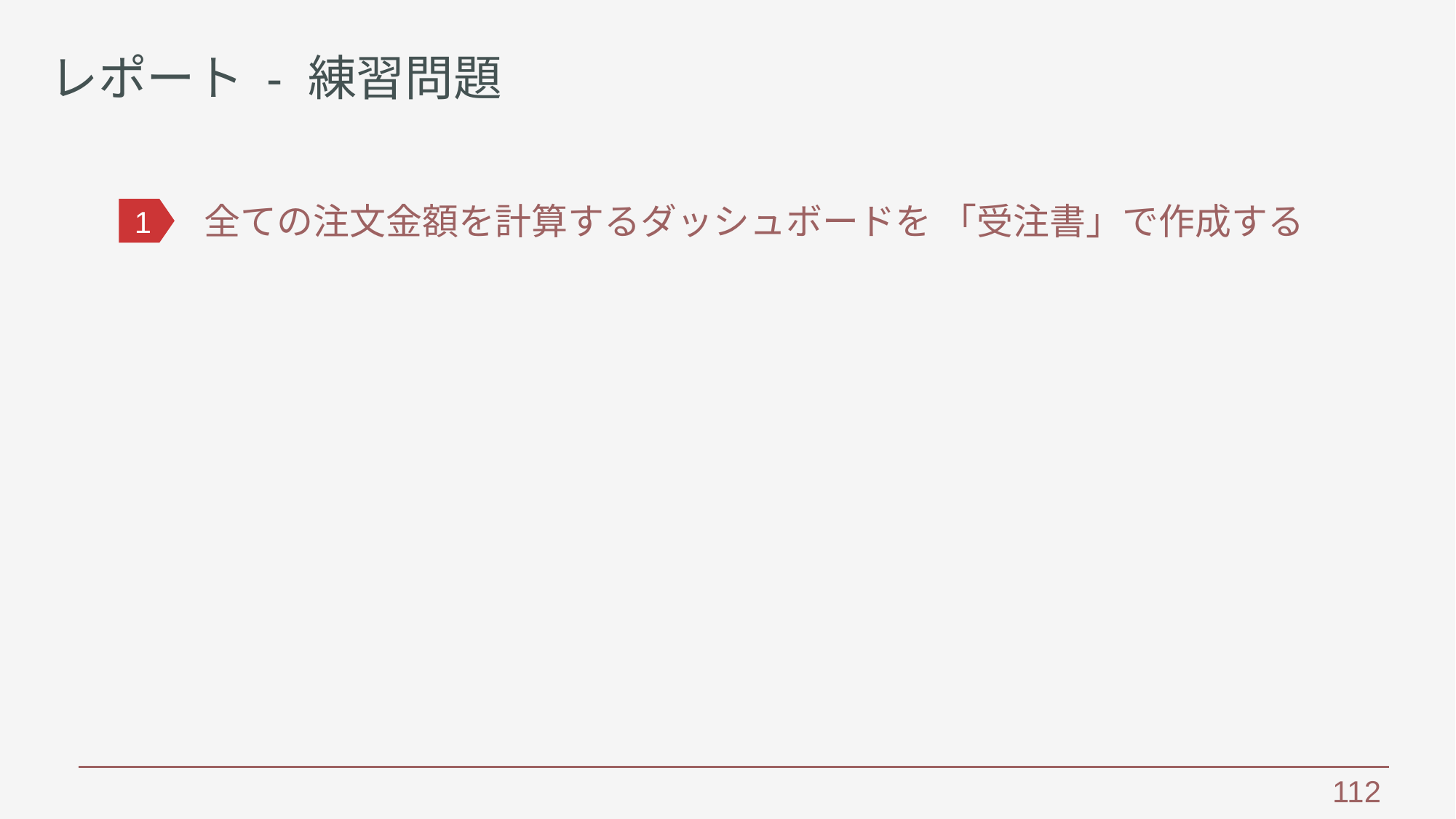

レポート - 練習問題
全ての注文金額を計算するダッシュボードを 「受注書」で作成する
1
   112